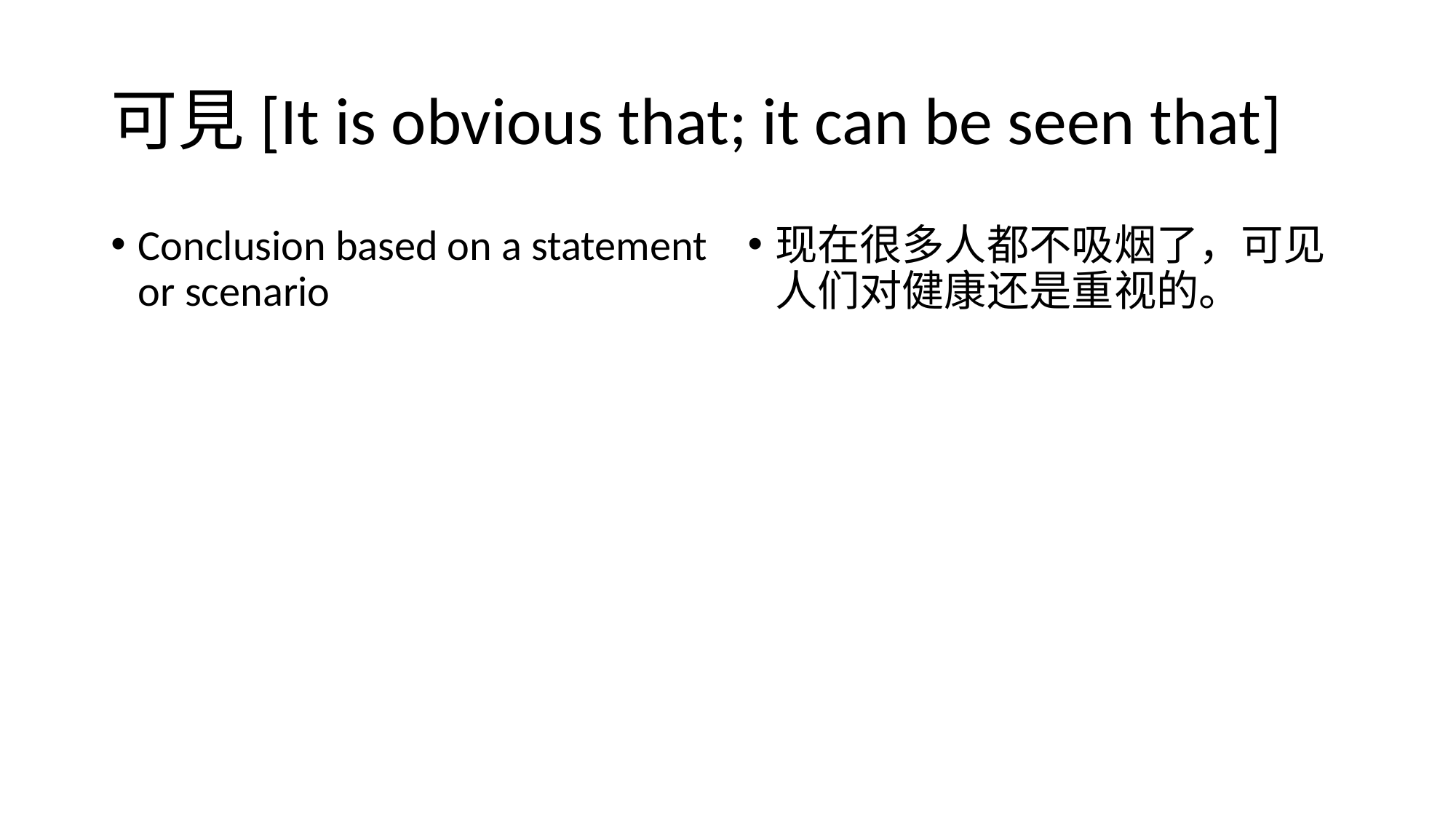

# 可見[It is obvious that; it can be seen that]
Conclusion based on a statement or scenario
现在很多人都不吸烟了，可见人们对健康还是重视的。